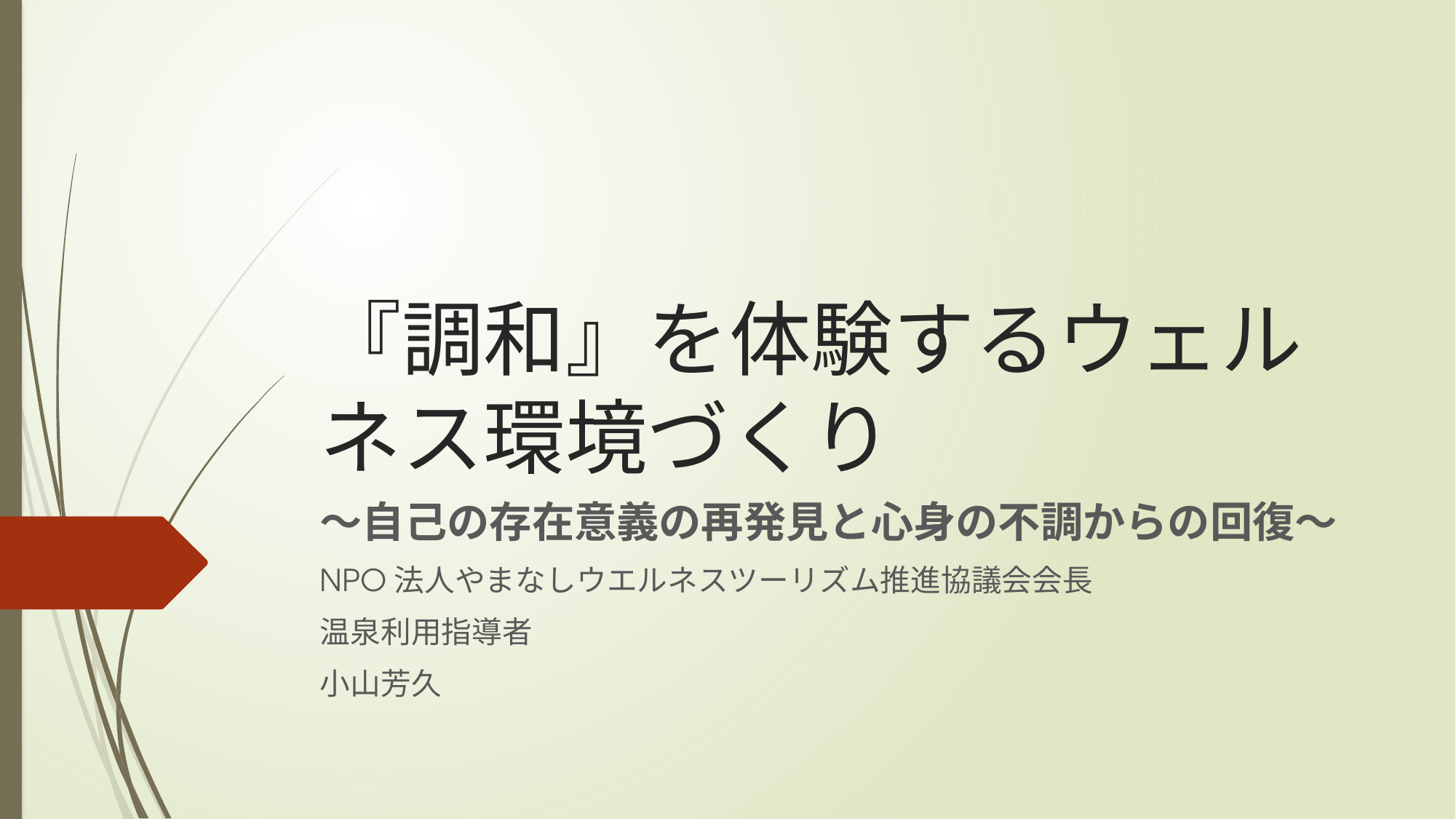

# 『調和』を体験するウェルネス環境づくり
～自己の存在意義の再発見と心身の不調からの回復～
NPO法人やまなしウエルネスツーリズム推進協議会会長
温泉利用指導者
小山芳久